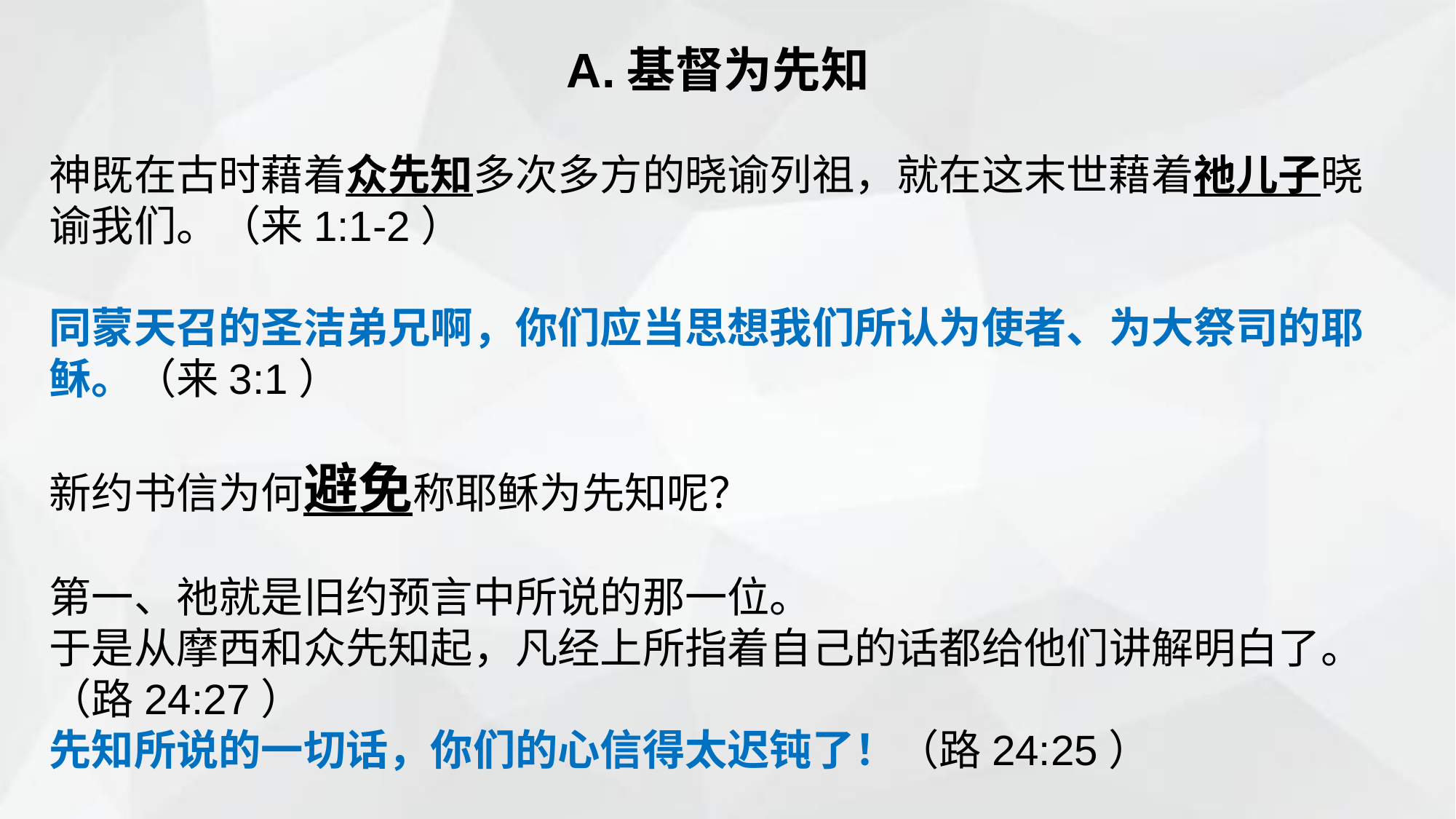

A.基督为先知

神既在古时藉着众先知多次多方的晓谕列祖，就在这末世藉着祂儿子晓谕我们。（来1:1-2）

同蒙天召的圣洁弟兄啊，你们应当思想我们所认为使者、为大祭司的耶稣。（来3:1）

新约书信为何避免称耶稣为先知呢？

第一、祂就是旧约预言中所说的那一位。
于是从摩西和众先知起，凡经上所指着自己的话都给他们讲解明白了。（路24:27）
先知所说的一切话，你们的心信得太迟钝了！（路24:25）

10